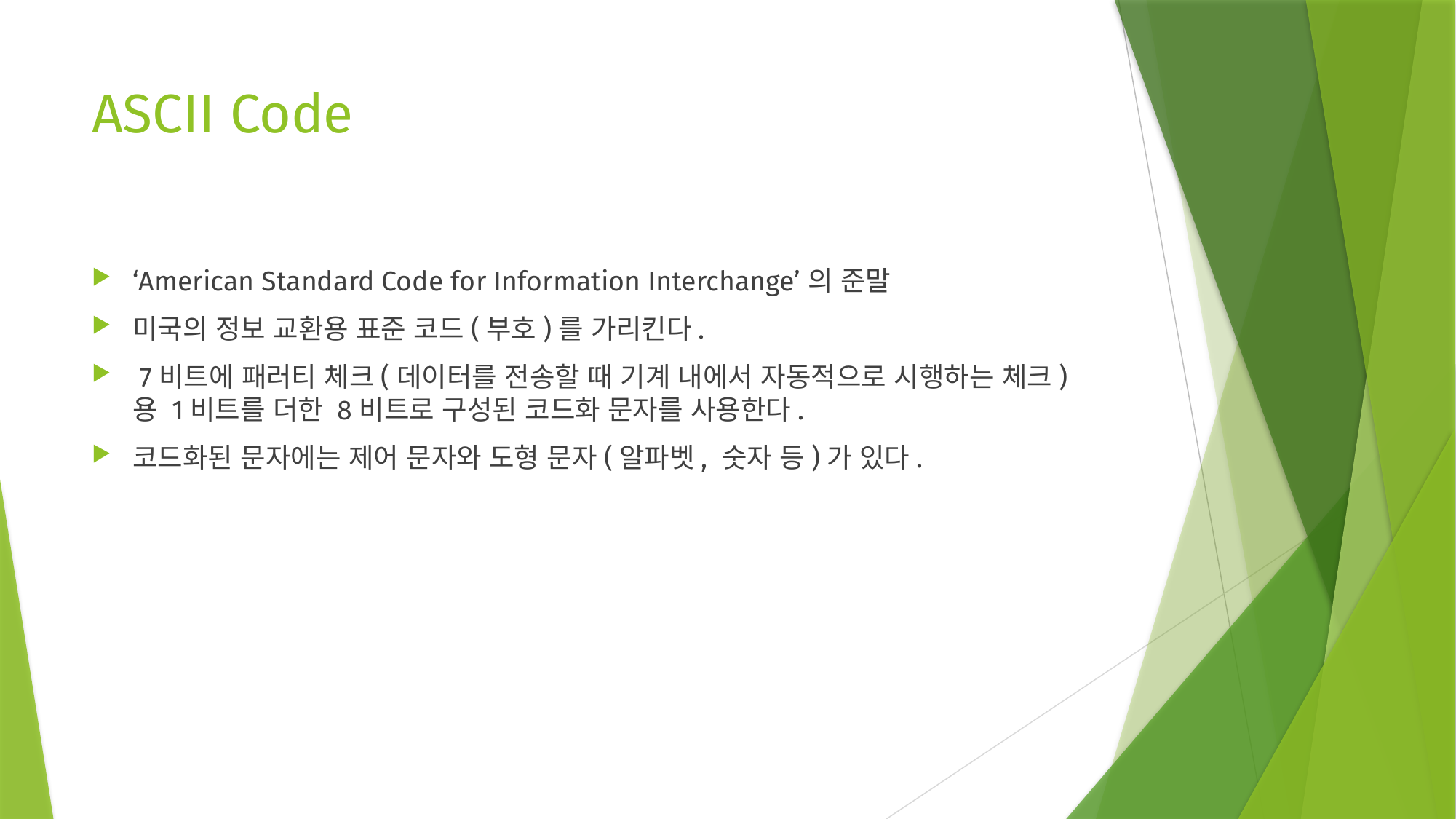

# ASCII Code
‘American Standard Code for Information Interchange’의 준말
미국의 정보 교환용 표준 코드(부호)를 가리킨다.
 7비트에 패러티 체크(데이터를 전송할 때 기계 내에서 자동적으로 시행하는 체크)용 1비트를 더한 8비트로 구성된 코드화 문자를 사용한다.
코드화된 문자에는 제어 문자와 도형 문자(알파벳, 숫자 등)가 있다.